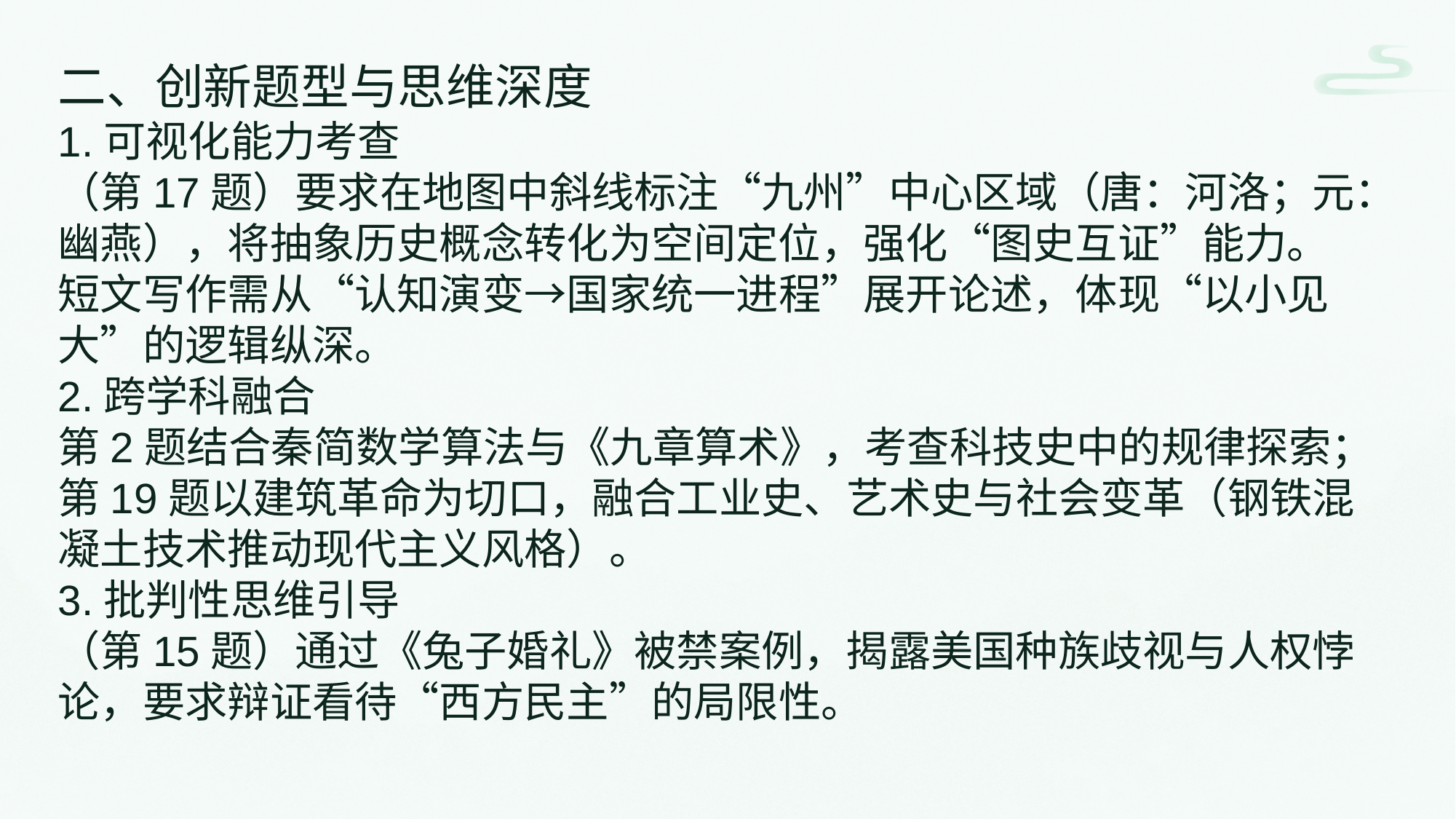

二、创新题型与思维深度
1.可视化能力考查
（第17题）要求在地图中斜线标注“九州”中心区域（唐：河洛；元：幽燕），将抽象历史概念转化为空间定位，强化“图史互证”能力。
短文写作需从“认知演变→国家统一进程”展开论述，体现“以小见大”的逻辑纵深。
2.跨学科融合
第2题结合秦简数学算法与《九章算术》，考查科技史中的规律探索；
第19题以建筑革命为切口，融合工业史、艺术史与社会变革（钢铁混凝土技术推动现代主义风格）。
3.批判性思维引导
（第15题）通过《兔子婚礼》被禁案例，揭露美国种族歧视与人权悖论，要求辩证看待“西方民主”的局限性。